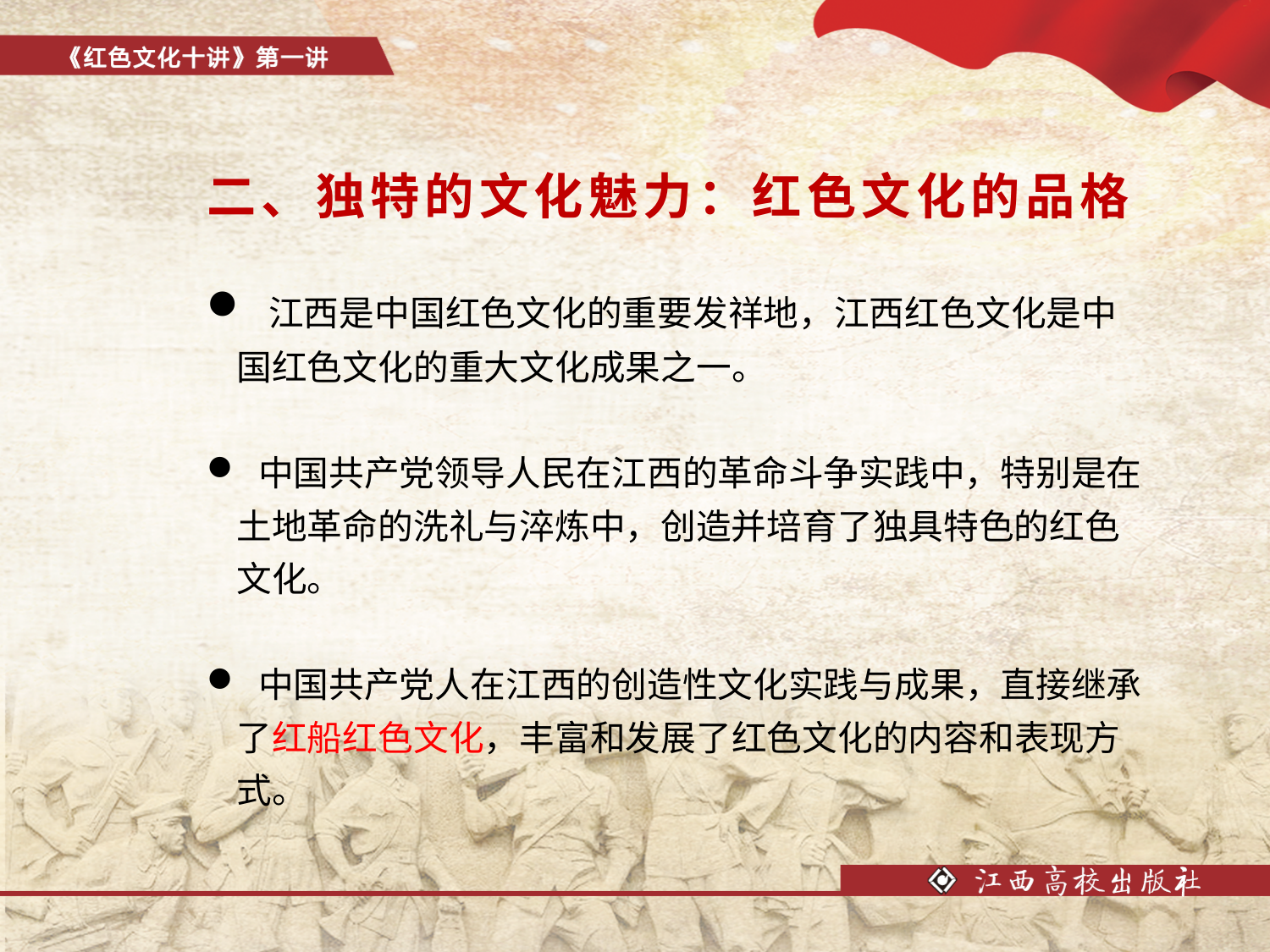

二、独特的文化魅力：红色文化的品格
 江西是中国红色文化的重要发祥地，江西红色文化是中国红色文化的重大文化成果之一。

 中国共产党领导人民在江西的革命斗争实践中，特别是在土地革命的洗礼与淬炼中，创造并培育了独具特色的红色文化。

 中国共产党人在江西的创造性文化实践与成果，直接继承了红船红色文化，丰富和发展了红色文化的内容和表现方式。